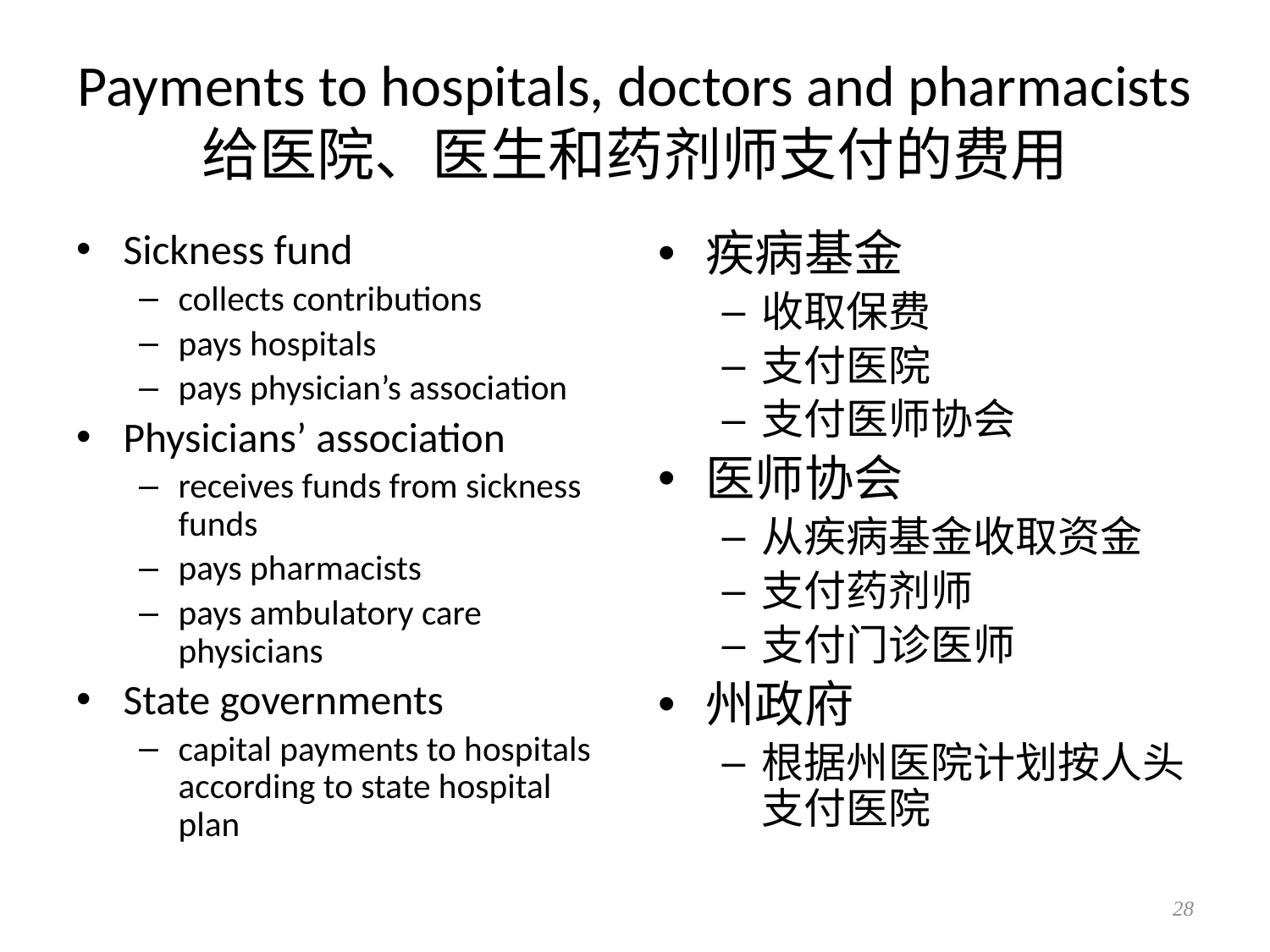

# Payments to hospitals, doctors and pharmacists 给医院、医生和药剂师支付的费用
Sickness fund
collects contributions
pays hospitals
pays physician’s association
Physicians’ association
receives funds from sickness funds
pays pharmacists
pays ambulatory care physicians
State governments
capital payments to hospitals according to state hospital plan
疾病基金
收取保费
支付医院
支付医师协会
医师协会
从疾病基金收取资金
支付药剂师
支付门诊医师
州政府
根据州医院计划按人头支付医院
28